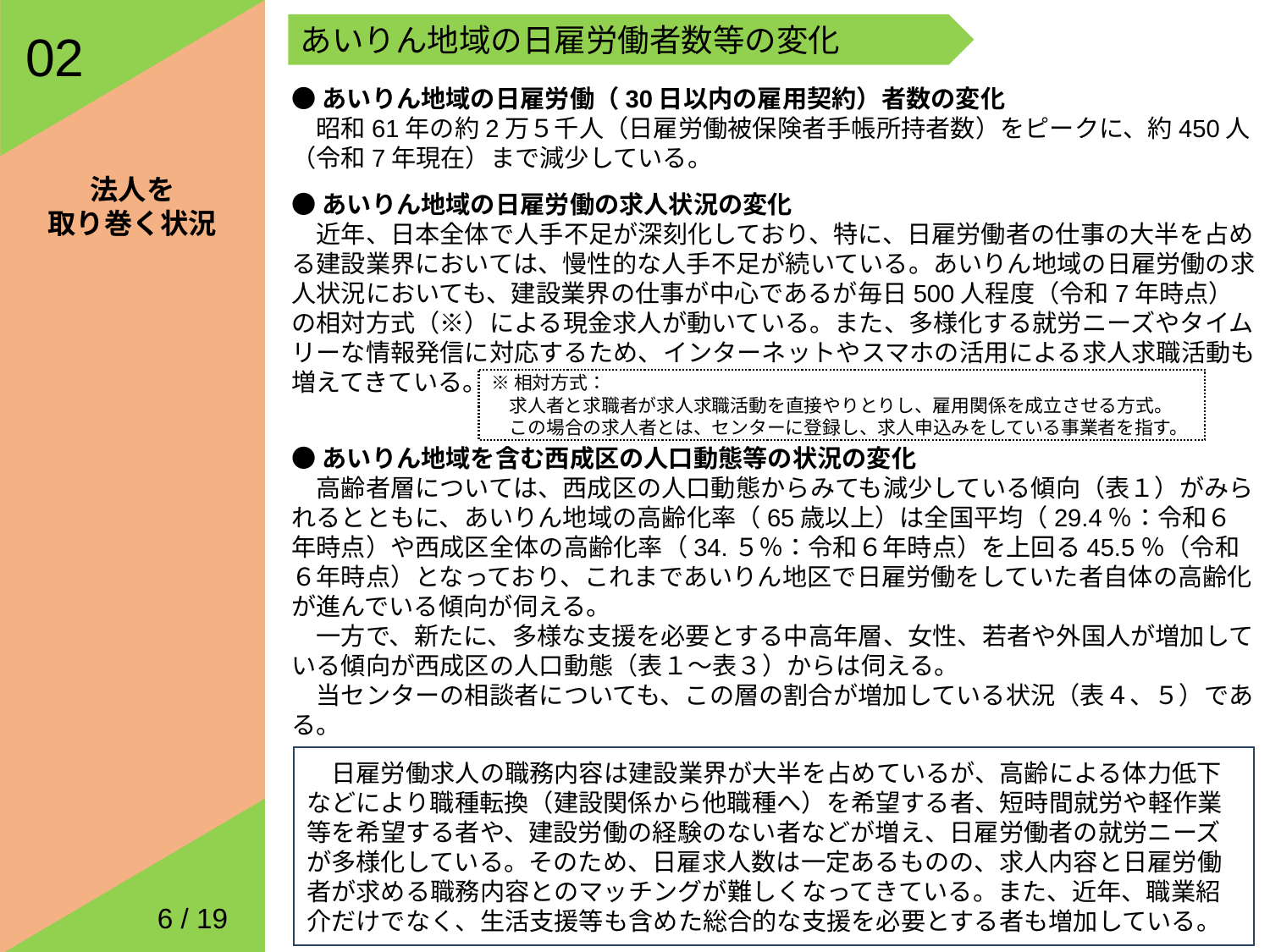

法人を
取り巻く状況

あいりん地域の日雇労働者数等の変化
02
●あいりん地域の日雇労働（30日以内の雇用契約）者数の変化
　昭和61年の約2万５千人（日雇労働被保険者手帳所持者数）をピークに、約450人（令和7年現在）まで減少している。

●あいりん地域の日雇労働の求人状況の変化
　近年、日本全体で人手不足が深刻化しており、特に、日雇労働者の仕事の大半を占める建設業界においては、慢性的な人手不足が続いている。あいりん地域の日雇労働の求人状況においても、建設業界の仕事が中心であるが毎日500人程度（令和7年時点）の相対方式（※）による現金求人が動いている。また、多様化する就労ニーズやタイムリーな情報発信に対応するため、インターネットやスマホの活用による求人求職活動も増えてきている。

●あいりん地域を含む西成区の人口動態等の状況の変化
　高齢者層については、西成区の人口動態からみても減少している傾向（表１）がみられるとともに、あいりん地域の高齢化率（65歳以上）は全国平均（29.4％：令和６年時点）や西成区全体の高齢化率（34.５％：令和６年時点）を上回る45.5％（令和６年時点）となっており、これまであいりん地区で日雇労働をしていた者自体の高齢化が進んでいる傾向が伺える。
　一方で、新たに、多様な支援を必要とする中高年層、女性、若者や外国人が増加している傾向が西成区の人口動態（表１～表３）からは伺える。
　当センターの相談者についても、この層の割合が増加している状況（表４、５）である。
※相対方式：
　求人者と求職者が求人求職活動を直接やりとりし、雇用関係を成立させる方式。
　この場合の求人者とは、センターに登録し、求人申込みをしている事業者を指す。

　日雇労働求人の職務内容は建設業界が大半を占めているが、高齢による体力低下などにより職種転換（建設関係から他職種へ）を希望する者、短時間就労や軽作業等を希望する者や、建設労働の経験のない者などが増え、日雇労働者の就労ニーズが多様化している。そのため、日雇求人数は一定あるものの、求人内容と日雇労働者が求める職務内容とのマッチングが難しくなってきている。また、近年、職業紹介だけでなく、生活支援等も含めた総合的な支援を必要とする者も増加している。
6 / 19